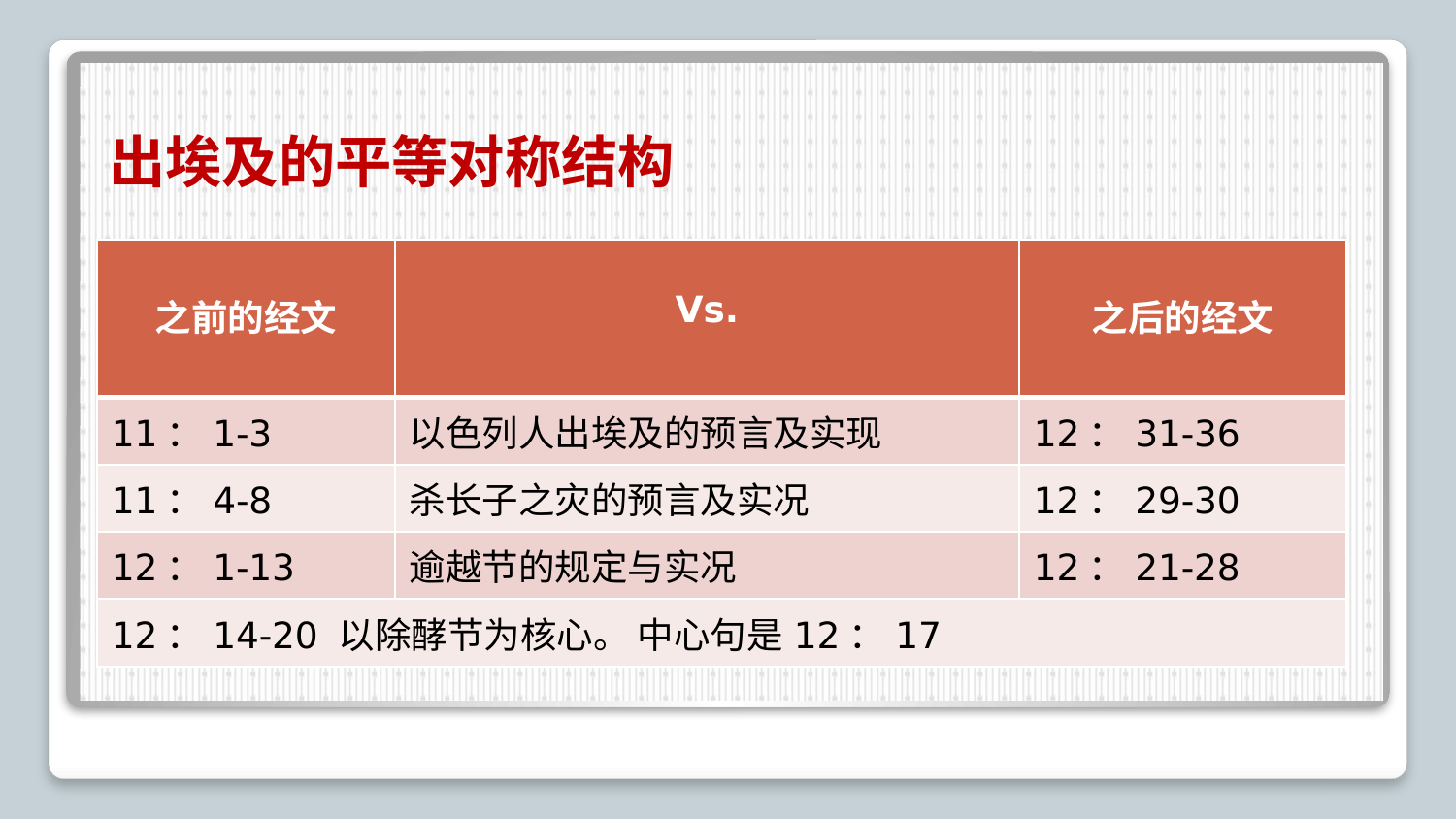

出埃及的平等对称结构

| 之前的经文 | Vs. | 之后的经文 |
| --- | --- | --- |
| 11：1-3 | 以色列人出埃及的预言及实现 | 12：31-36 |
| 11：4-8 | 杀长子之灾的预言及实况 | 12：29-30 |
| 12：1-13 | 逾越节的规定与实况 | 12：21-28 |
| 12：14-20 以除酵节为核心。 中心句是12：17 |  |  |